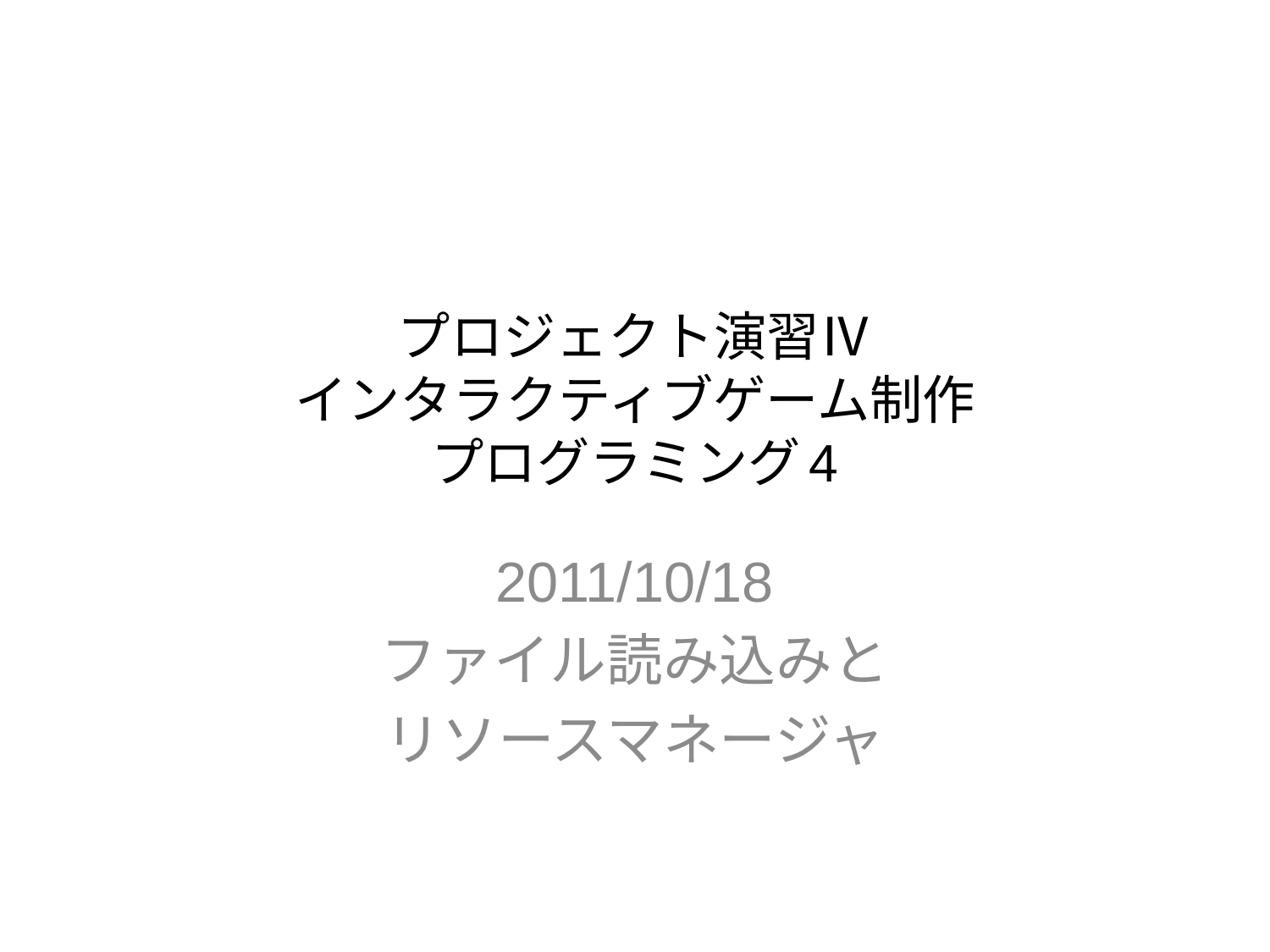

# プロジェクト演習Ⅳ インタラクティブゲーム制作 プログラミング4
2011/10/18
ファイル読み込みと
リソースマネージャ